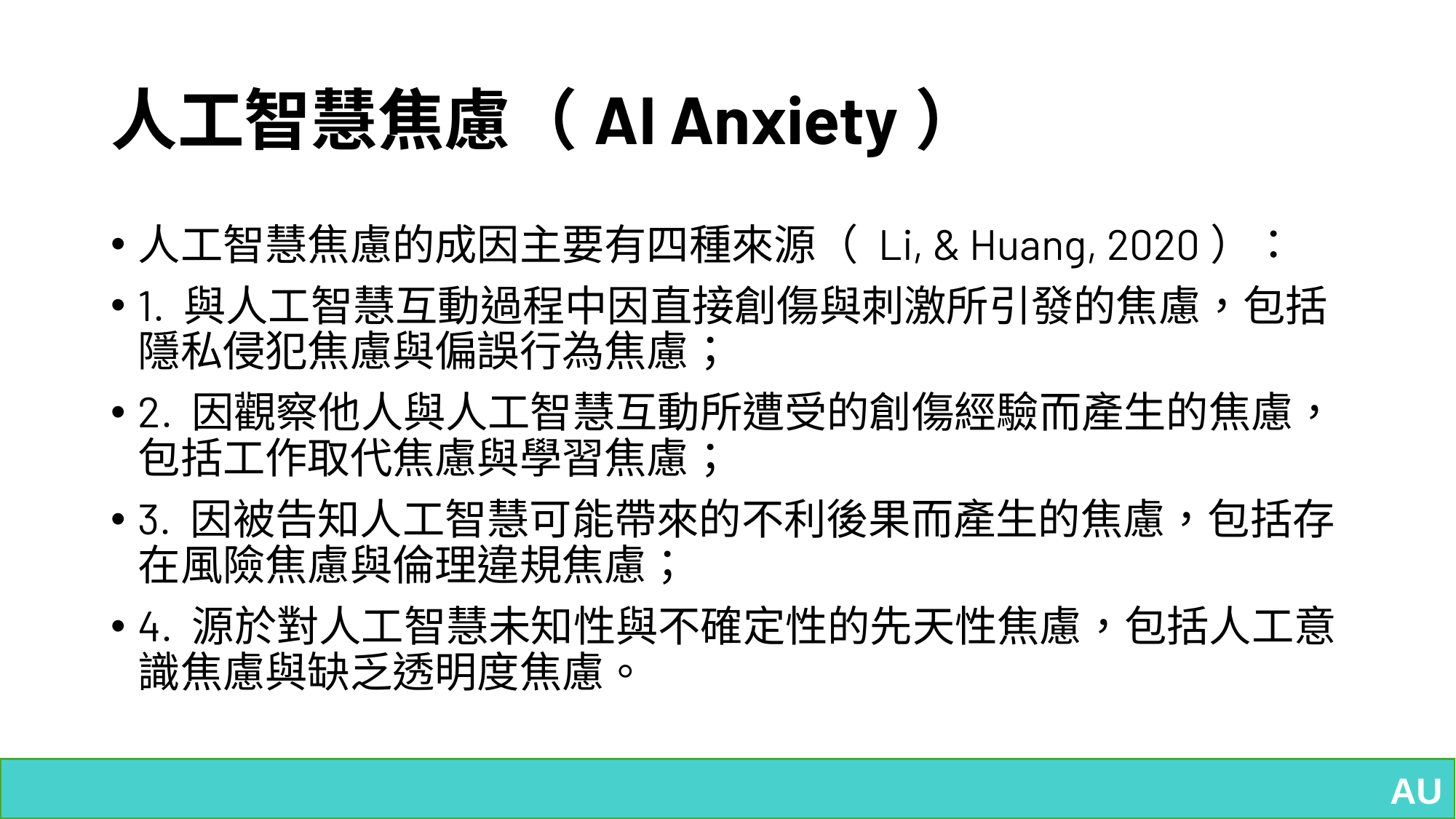

# 人工智慧焦慮（AI Anxiety）
人工智慧焦慮的成因主要有四種來源（ Li, & Huang, 2020）：
1. 與人工智慧互動過程中因直接創傷與刺激所引發的焦慮，包括隱私侵犯焦慮與偏誤行為焦慮；
2. 因觀察他人與人工智慧互動所遭受的創傷經驗而產生的焦慮，包括工作取代焦慮與學習焦慮；
3. 因被告知人工智慧可能帶來的不利後果而產生的焦慮，包括存在風險焦慮與倫理違規焦慮；
4. 源於對人工智慧未知性與不確定性的先天性焦慮，包括人工意識焦慮與缺乏透明度焦慮。